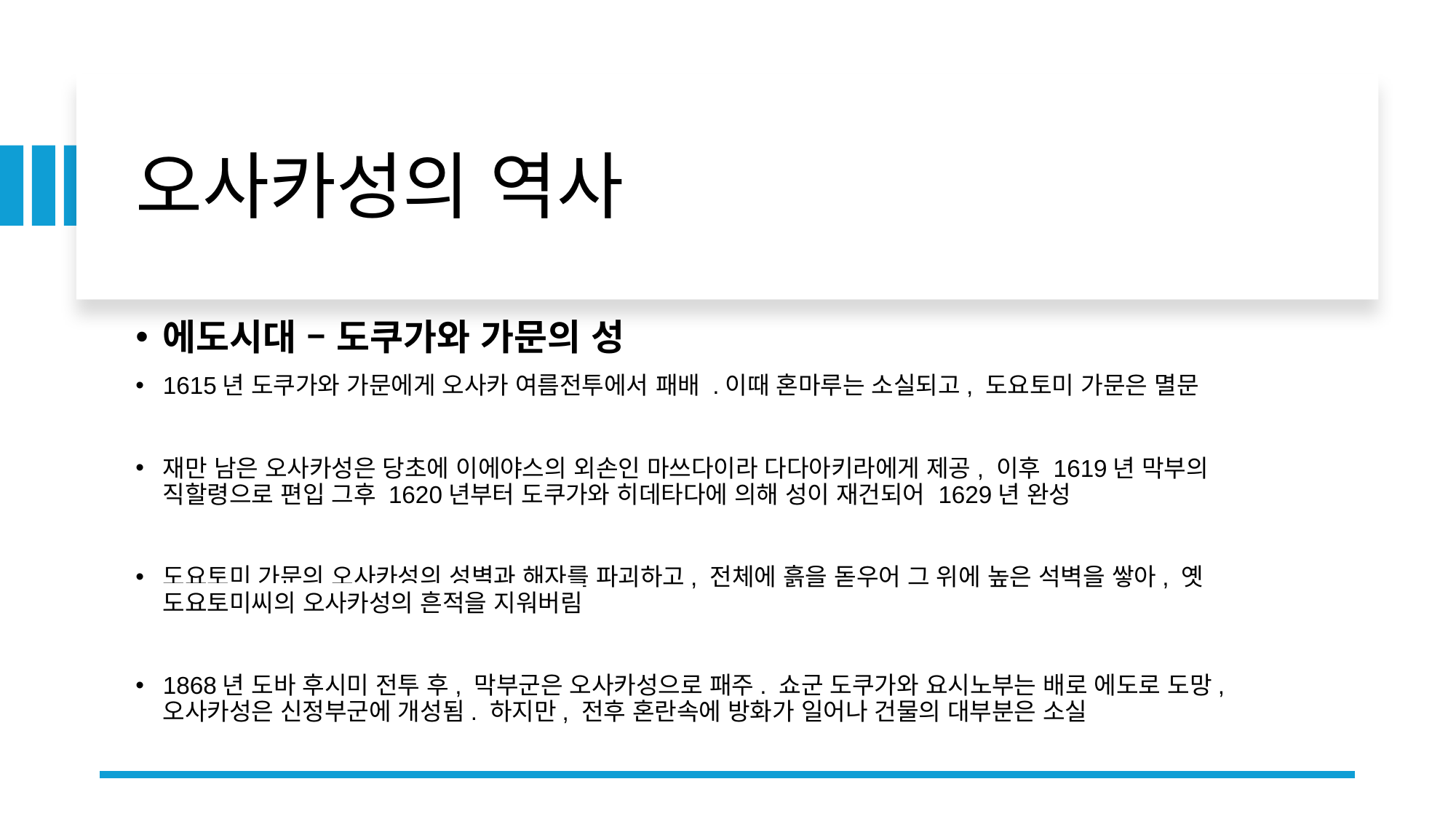

# 오사카성의 역사

에도시대 – 도쿠가와 가문의 성
1615년 도쿠가와 가문에게 오사카 여름전투에서 패배 .이때 혼마루는 소실되고, 도요토미 가문은 멸문

재만 남은 오사카성은 당초에 이에야스의 외손인 마쓰다이라 다다아키라에게 제공, 이후 1619년 막부의 직할령으로 편입 그후 1620년부터 도쿠가와 히데타다에 의해 성이 재건되어 1629년 완성

도요토미 가문의 오사카성의 성벽과 해자를 파괴하고, 전체에 흙을 돋우어 그 위에 높은 석벽을 쌓아, 옛 도요토미씨의 오사카성의 흔적을 지워버림

1868년 도바 후시미 전투 후, 막부군은 오사카성으로 패주. 쇼군 도쿠가와 요시노부는 배로 에도로 도망, 오사카성은 신정부군에 개성됨. 하지만, 전후 혼란속에 방화가 일어나 건물의 대부분은 소실